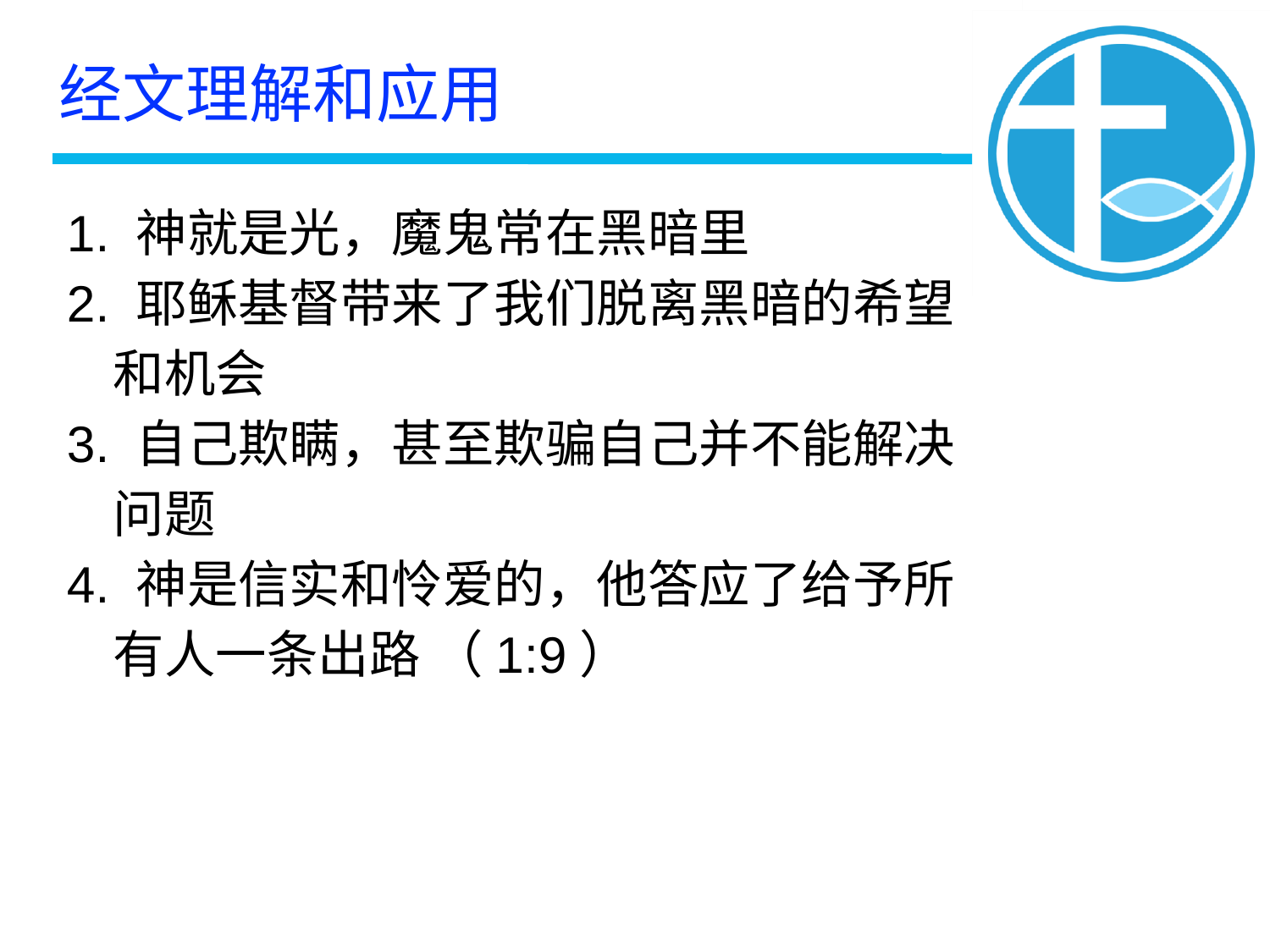

经文理解和应用
1. 神就是光，魔鬼常在黑暗里
2. 耶稣基督带来了我们脱离黑暗的希望
   和机会
3. 自己欺瞒，甚至欺骗自己并不能解决
   问题
4. 神是信实和怜爱的，他答应了给予所
   有人一条出路 （1:9）